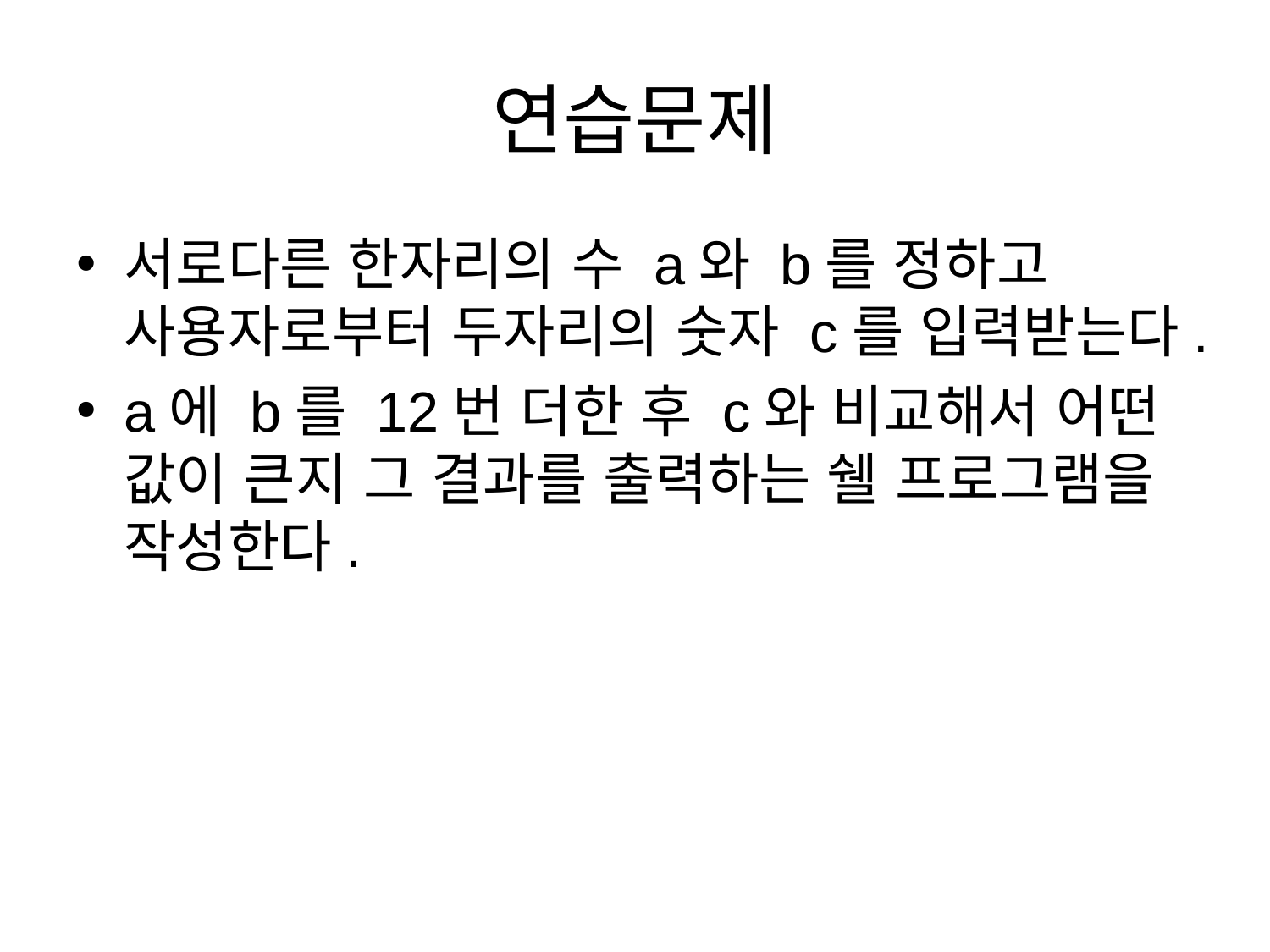

# 연습문제
서로다른 한자리의 수 a와 b를 정하고 사용자로부터 두자리의 숫자 c를 입력받는다.
a에 b를 12번 더한 후 c와 비교해서 어떤 값이 큰지 그 결과를 출력하는 쉘 프로그램을 작성한다.